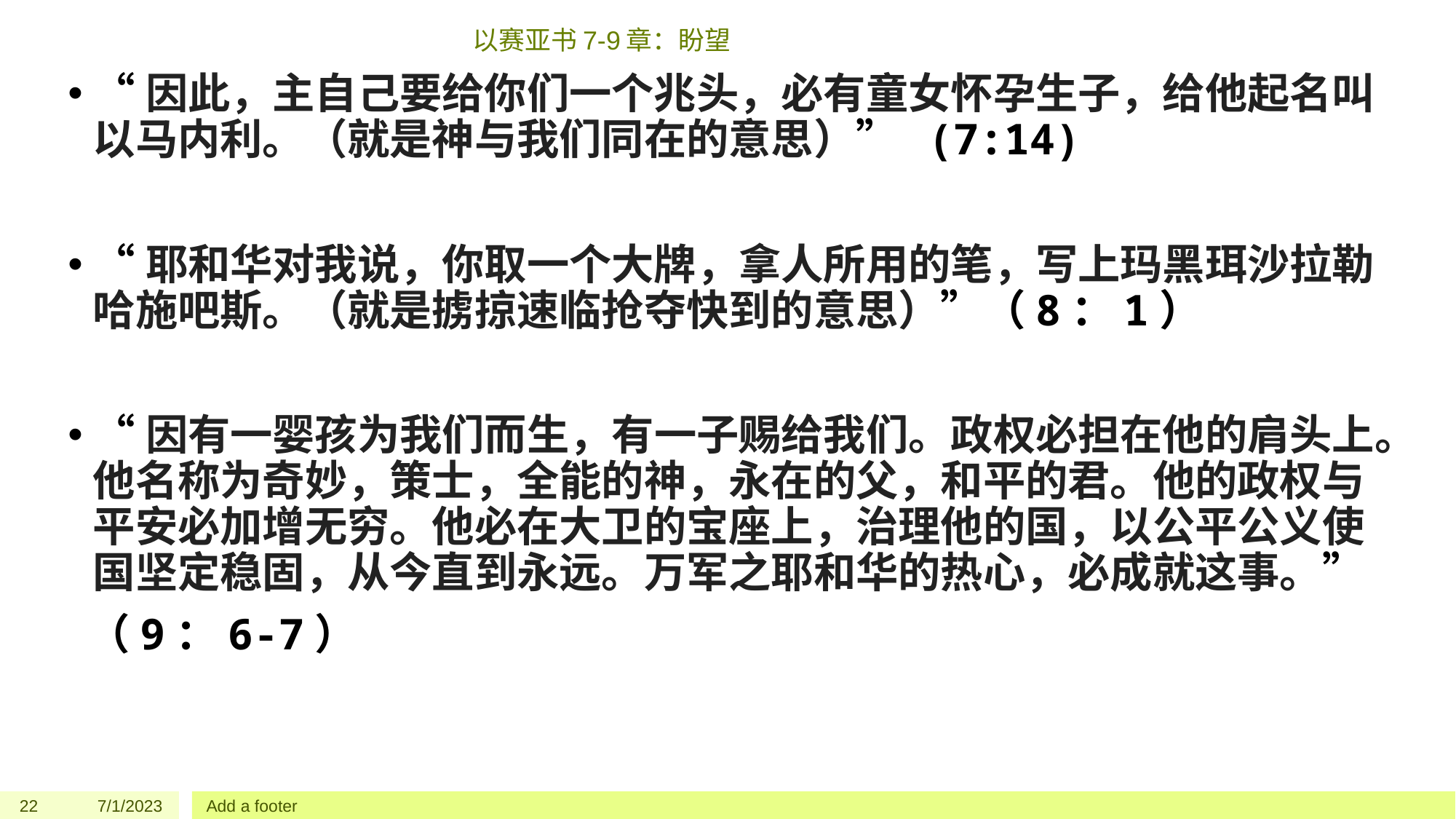

# 以赛亚书7-9章：盼望
“因此，主自己要给你们一个兆头，必有童女怀孕生子，给他起名叫以马内利。（就是神与我们同在的意思）”  (7:14)

“耶和华对我说，你取一个大牌，拿人所用的笔，写上玛黑珥沙拉勒哈施吧斯。（就是掳掠速临抢夺快到的意思）”（8：1）

“因有一婴孩为我们而生，有一子赐给我们。政权必担在他的肩头上。他名称为奇妙，策士，全能的神，永在的父，和平的君。他的政权与平安必加增无穷。他必在大卫的宝座上，治理他的国，以公平公义使国坚定稳固，从今直到永远。万军之耶和华的热心，必成就这事。”
 （9：6-7）

22
7/1/2023
Add a footer